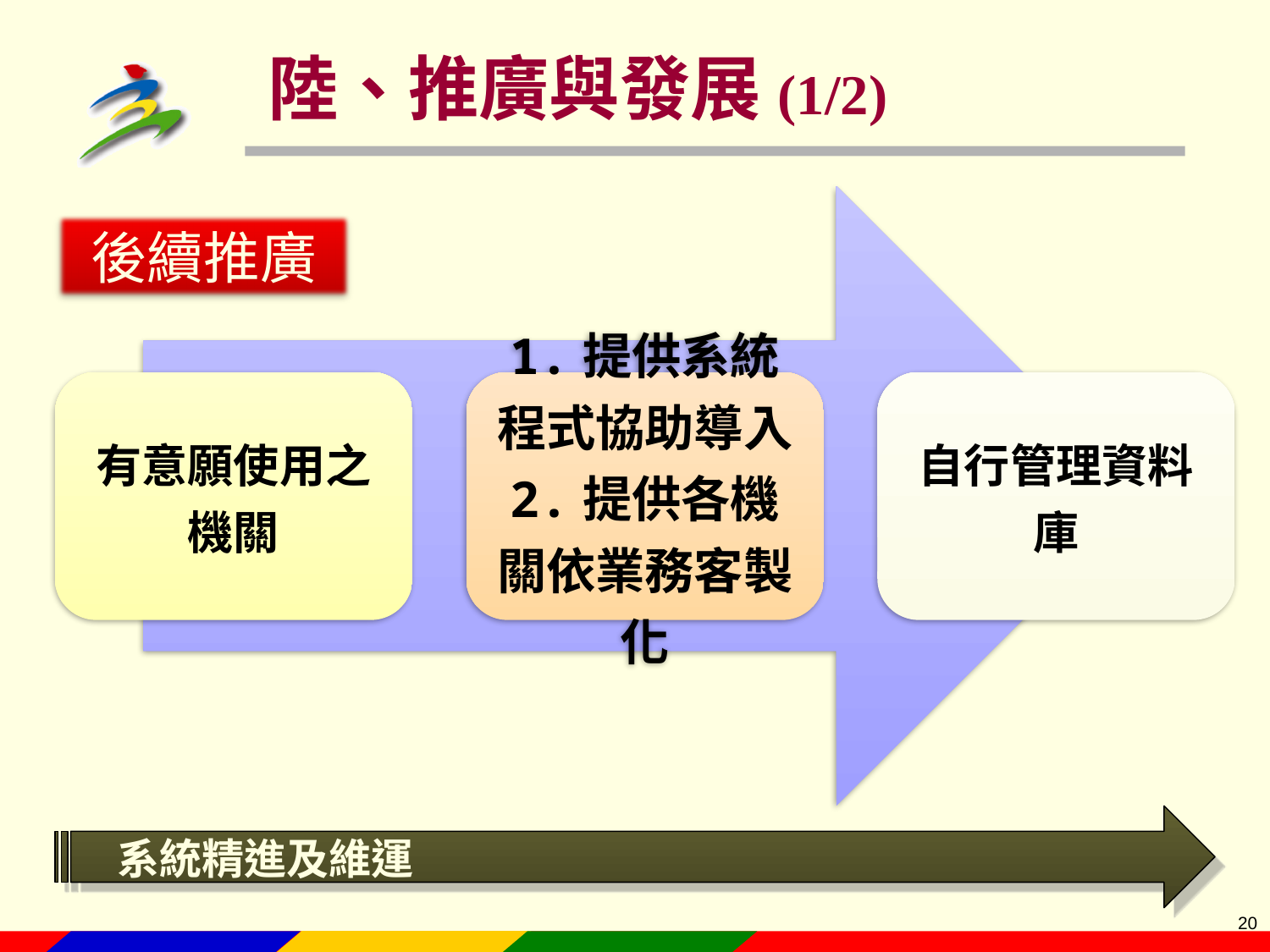

# 陸、推廣與發展(1/2)

有意願使用之機關
1.提供系統程式協助導入
2.提供各機關依業務客製化
自行管理資料庫
後續推廣

系統精進及維運
20